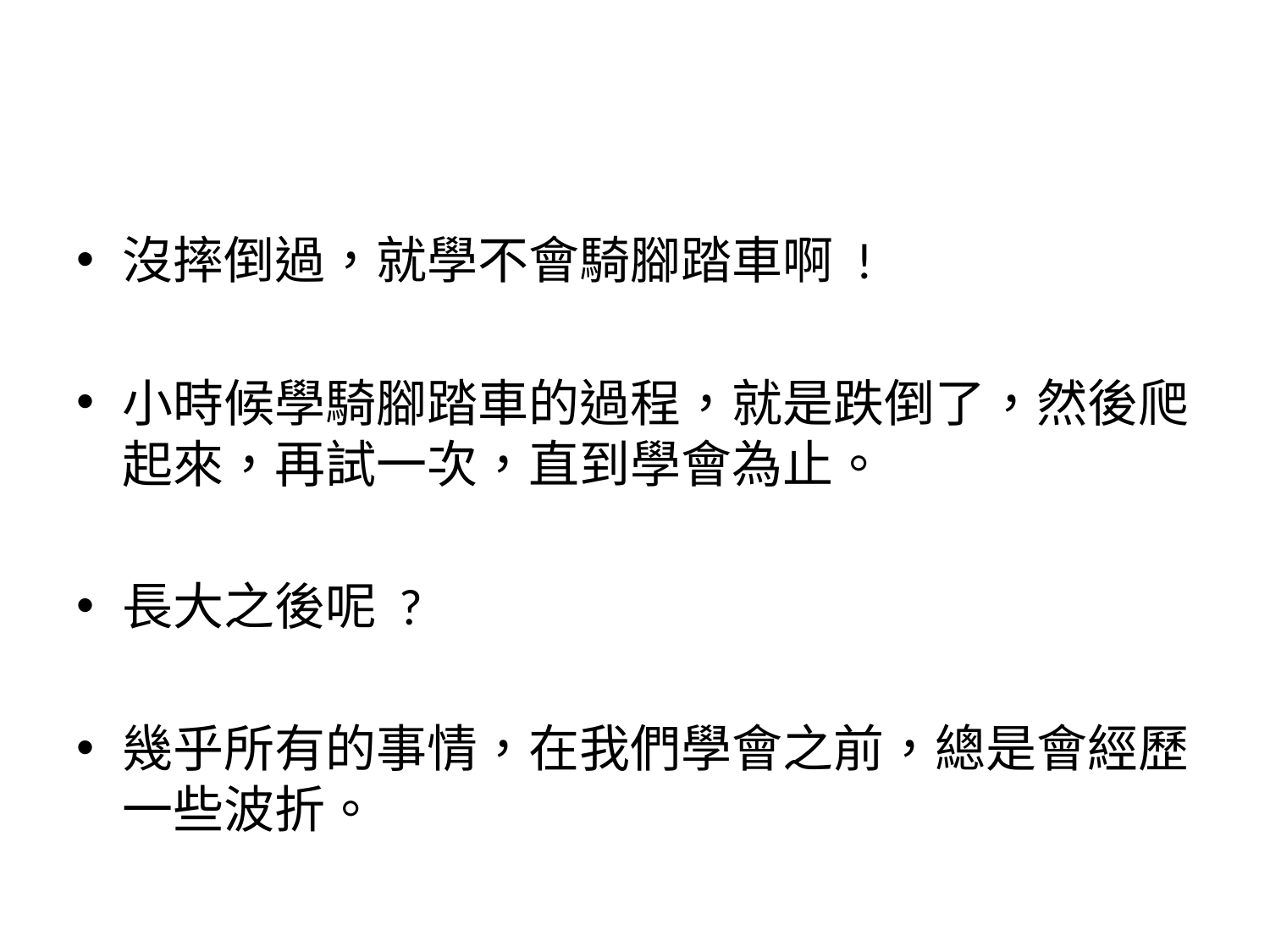

#
沒摔倒過，就學不會騎腳踏車啊 !

小時候學騎腳踏車的過程，就是跌倒了，然後爬起來，再試一次，直到學會為止。

長大之後呢 ?

幾乎所有的事情，在我們學會之前，總是會經歷一些波折。